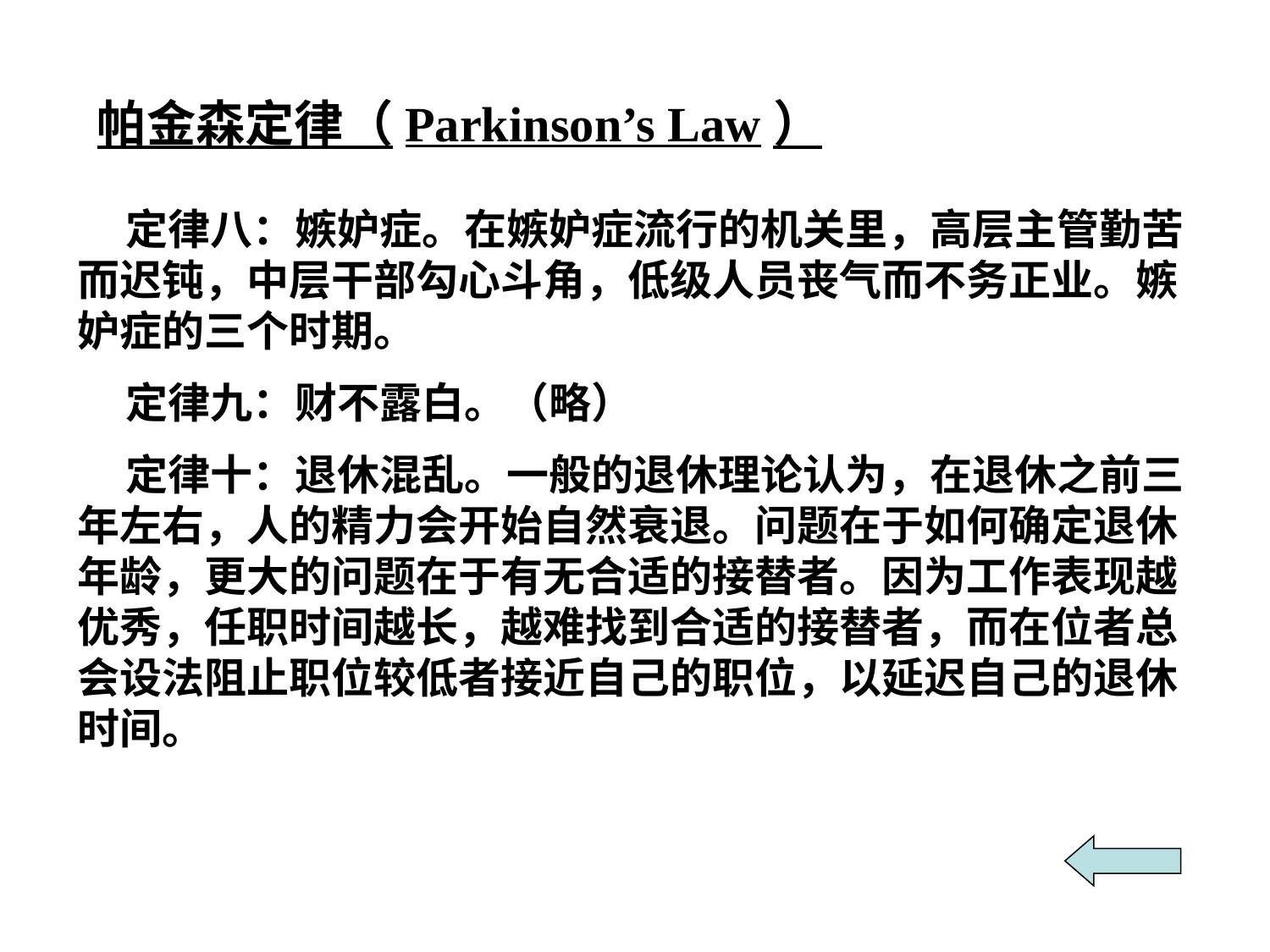

帕金森定律（Parkinson’s Law）
    定律八：嫉妒症。在嫉妒症流行的机关里，高层主管勤苦而迟钝，中层干部勾心斗角，低级人员丧气而不务正业。嫉妒症的三个时期。
    定律九：财不露白。（略）
    定律十：退休混乱。一般的退休理论认为，在退休之前三年左右，人的精力会开始自然衰退。问题在于如何确定退休年龄，更大的问题在于有无合适的接替者。因为工作表现越优秀，任职时间越长，越难找到合适的接替者，而在位者总会设法阻止职位较低者接近自己的职位，以延迟自己的退休时间。